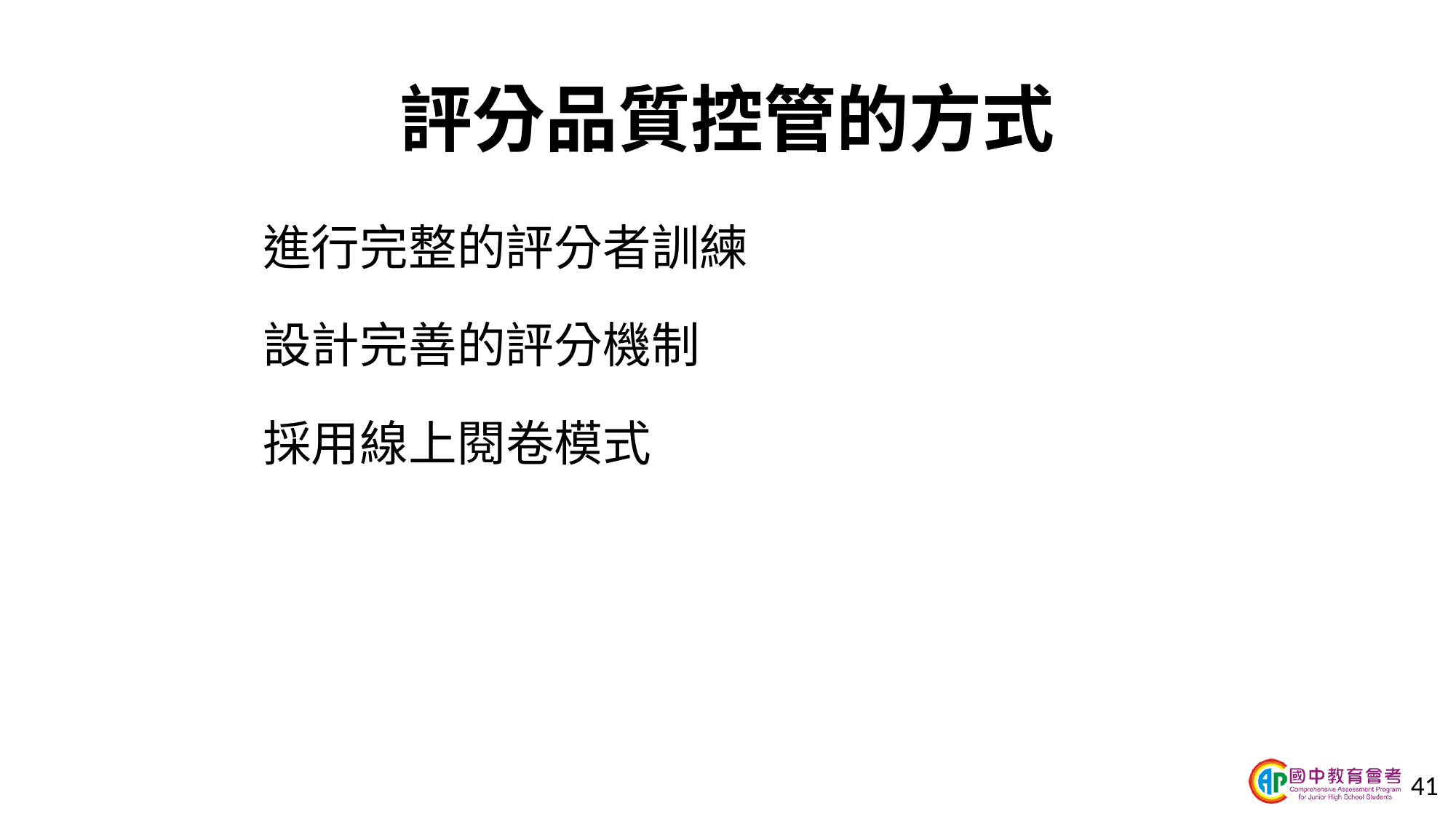

# 評分品質控管的方式
進行完整的評分者訓練
設計完善的評分機制
採用線上閱卷模式
41